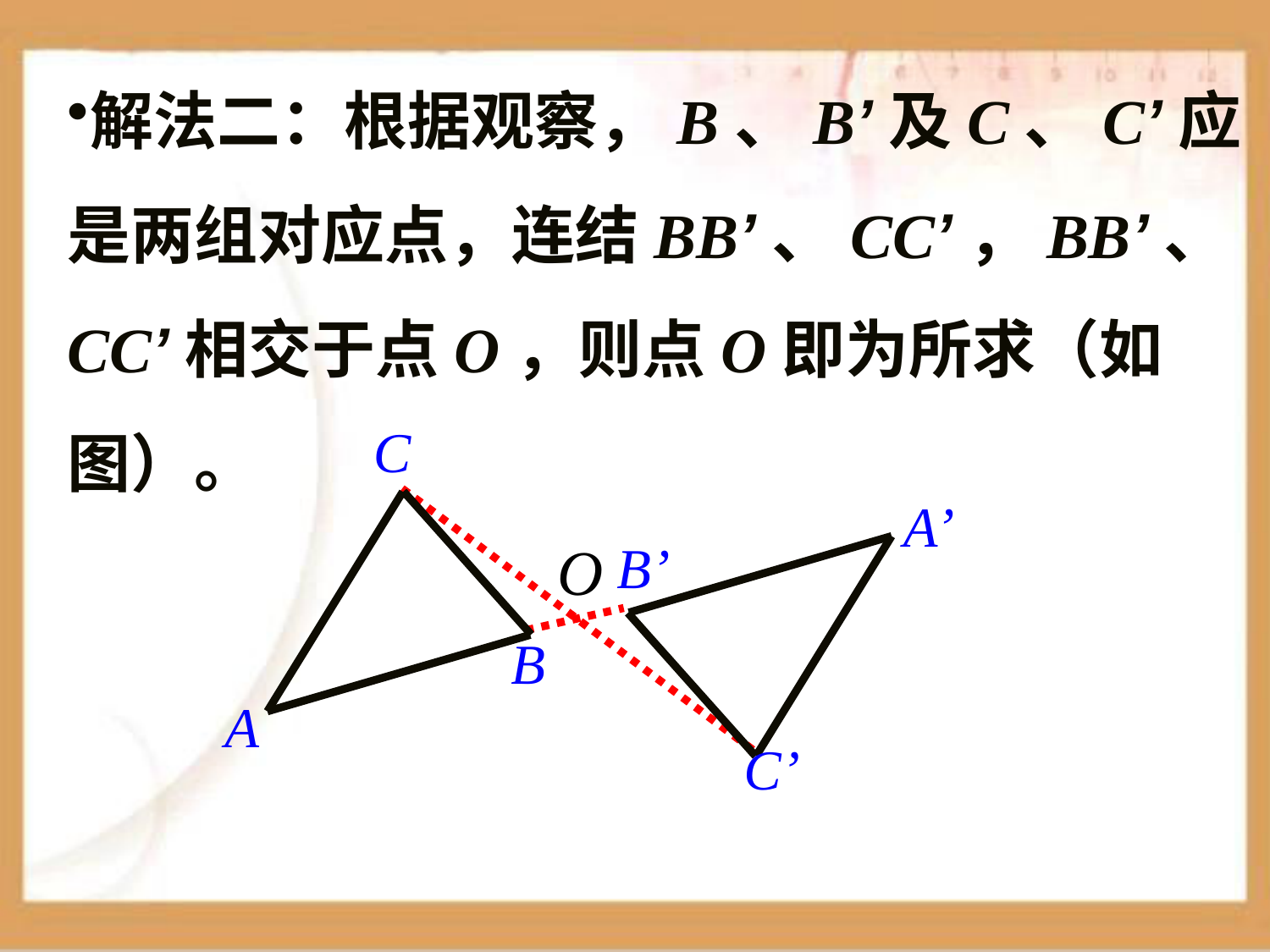

解法二：根据观察，B、B’及C、C’应是两组对应点，连结BB’、CC’，BB’、CC’相交于点O，则点O即为所求（如图）。

C
A’

B’

B
A
C’

O